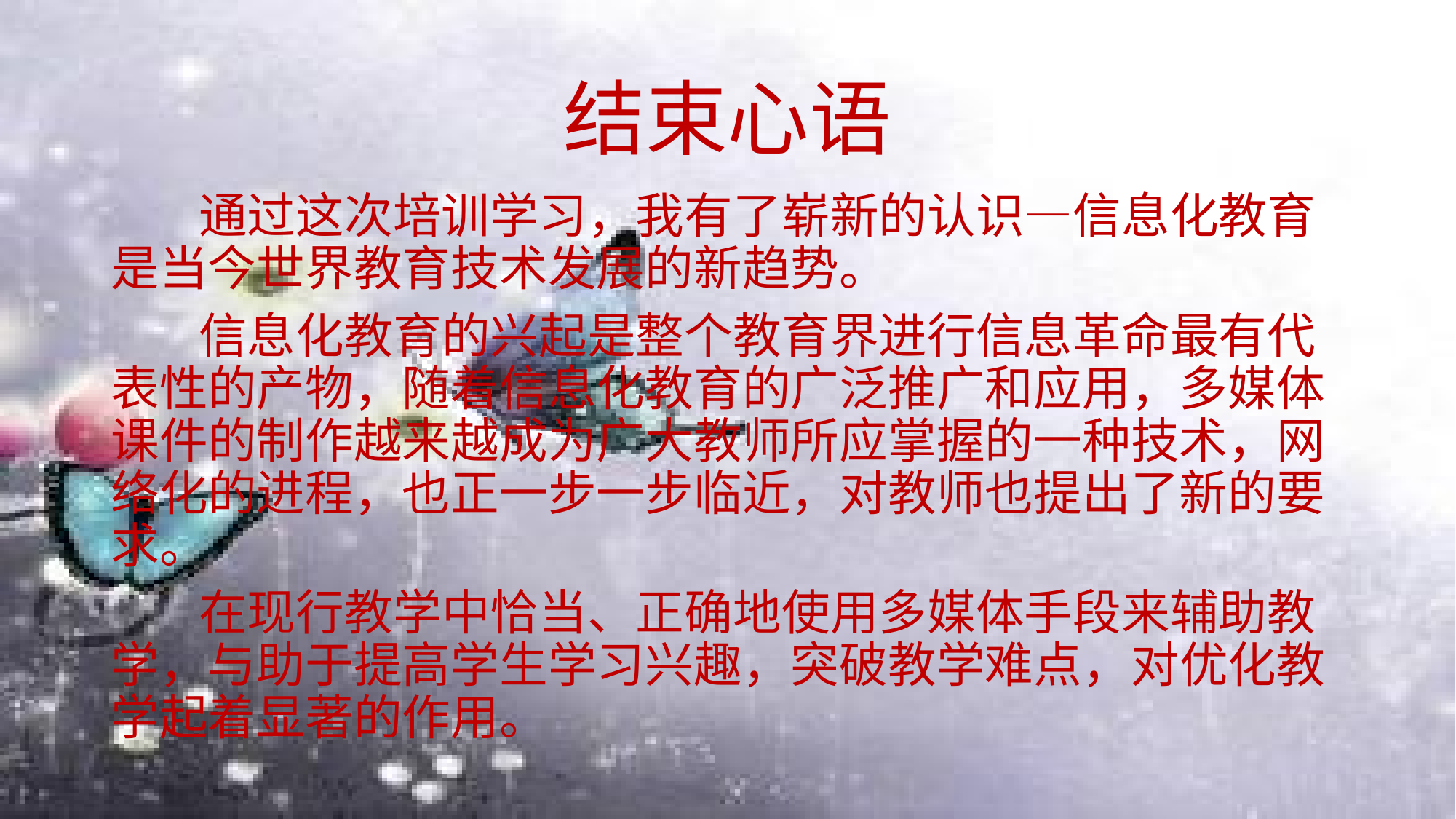

# 结束心语
       通过这次培训学习，我有了崭新的认识—信息化教育是当今世界教育技术发展的新趋势。
       信息化教育的兴起是整个教育界进行信息革命最有代表性的产物，随着信息化教育的广泛推广和应用，多媒体课件的制作越来越成为广大教师所应掌握的一种技术，网络化的进程，也正一步一步临近，对教师也提出了新的要求。
       在现行教学中恰当、正确地使用多媒体手段来辅助教学，与助于提高学生学习兴趣，突破教学难点，对优化教学起着显著的作用。